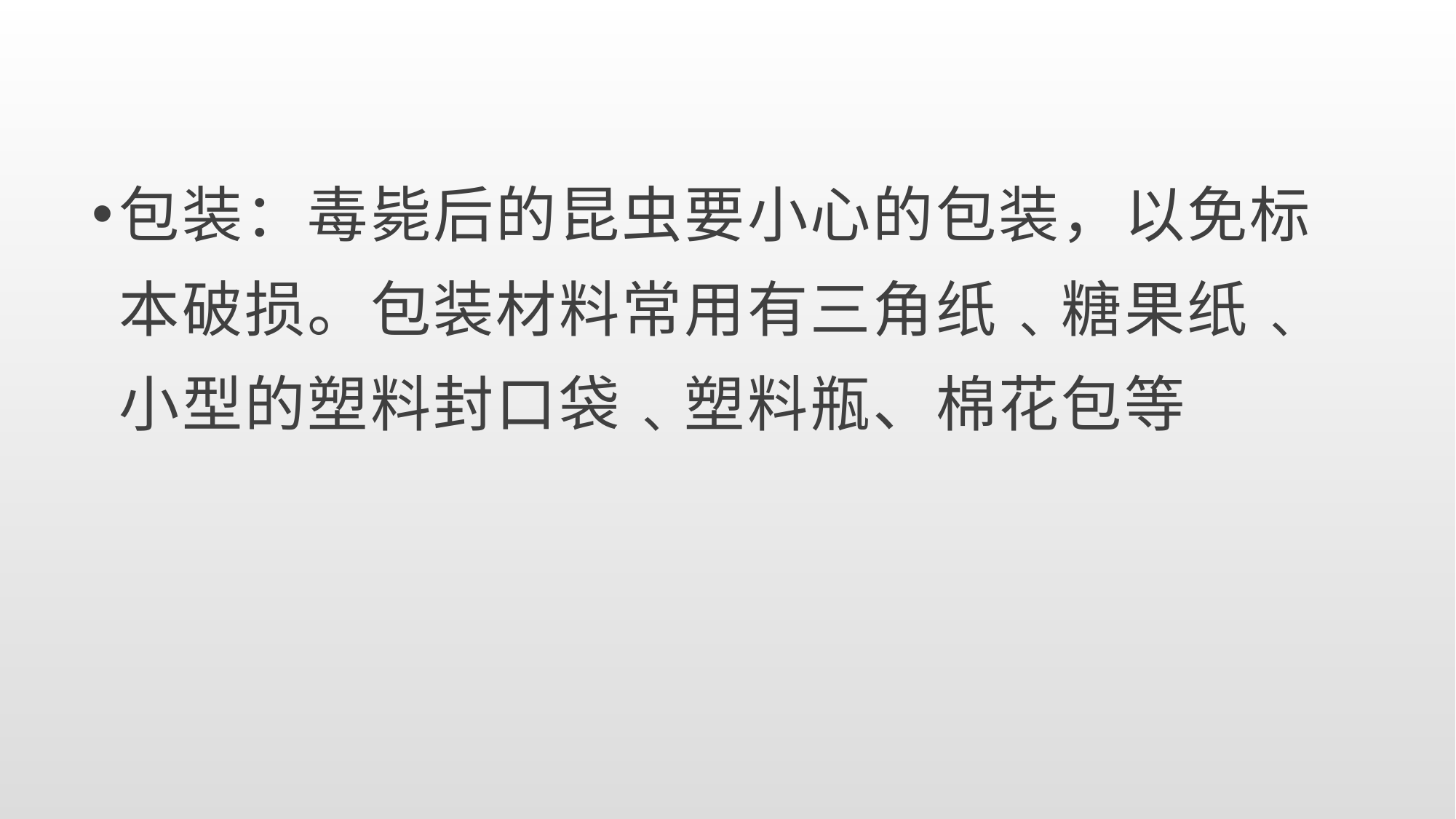

#
包装：毒毙后的昆虫要小心的包装，以免标本破损。包装材料常用有三角纸﹑糖果纸﹑小型的塑料封口袋﹑塑料瓶、棉花包等